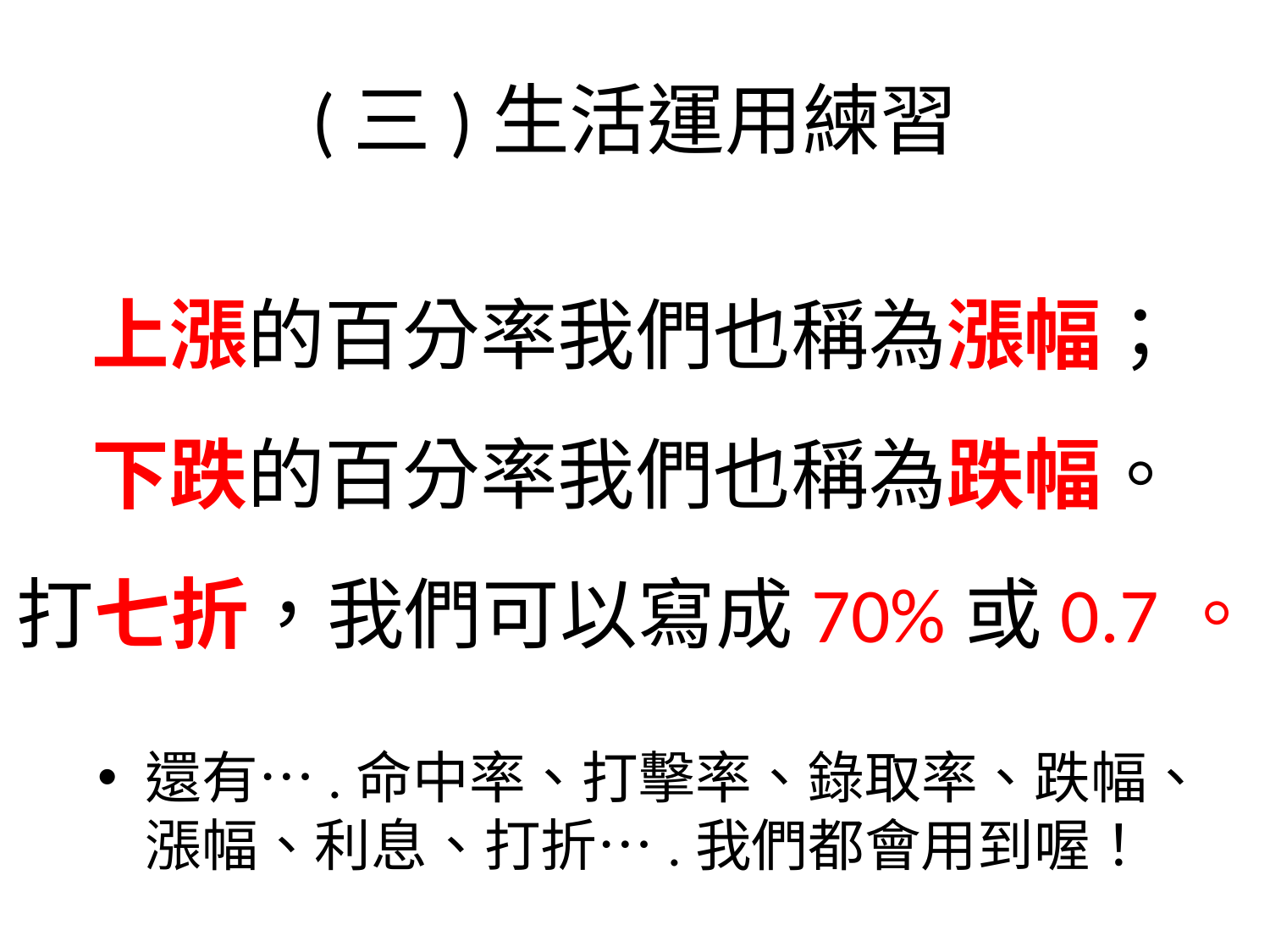

(三)生活運用練習
# 上漲的百分率我們也稱為漲幅； 下跌的百分率我們也稱為跌幅。 打七折，我們可以寫成70%或0.7。
還有….命中率、打擊率、錄取率、跌幅、漲幅、利息、打折….我們都會用到喔！